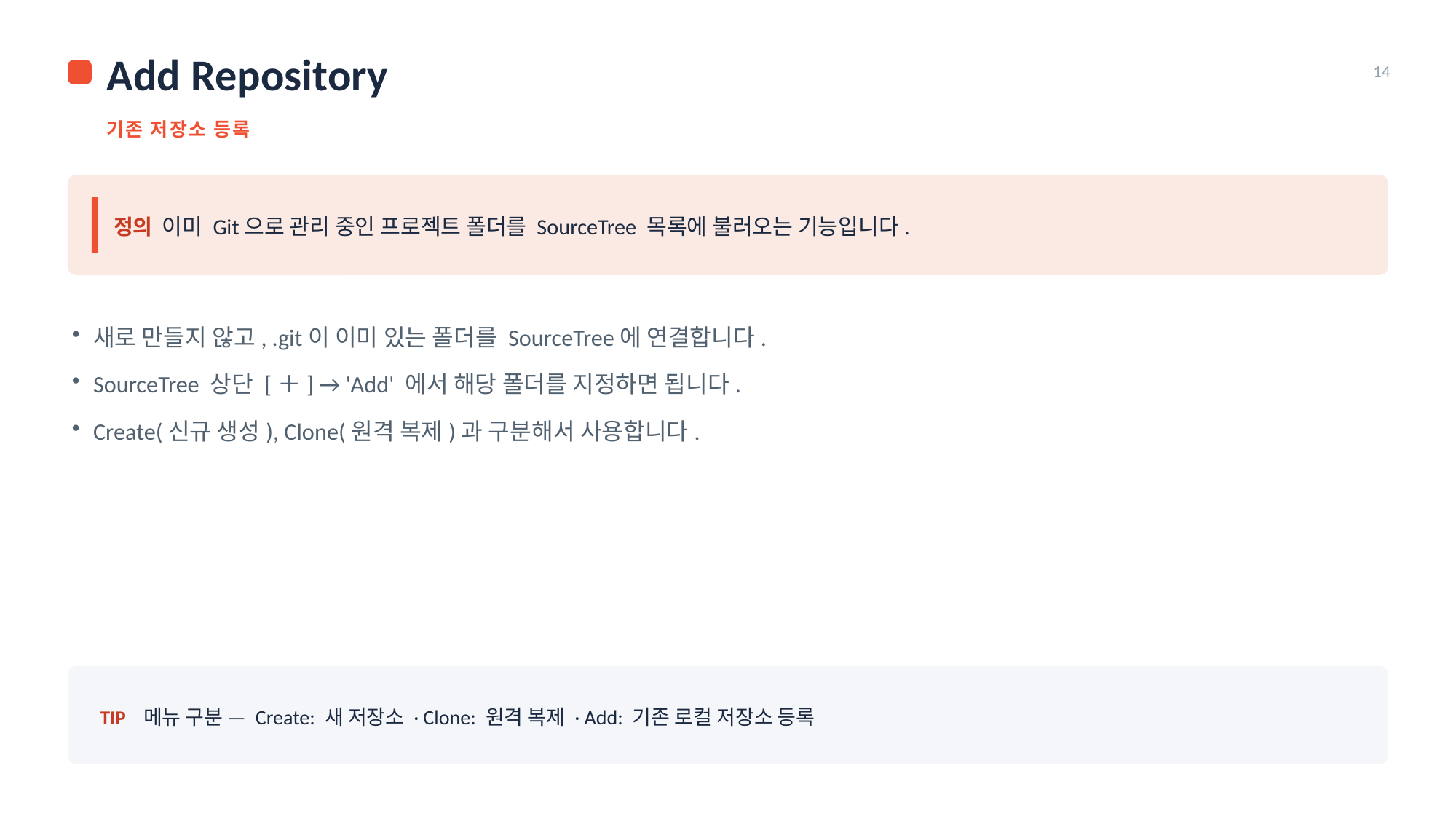

Add Repository
14

기존 저장소 등록

정의  이미 Git으로 관리 중인 프로젝트 폴더를 SourceTree 목록에 불러오는 기능입니다.

새로 만들지 않고, .git이 이미 있는 폴더를 SourceTree에 연결합니다.
SourceTree 상단 [＋] → 'Add' 에서 해당 폴더를 지정하면 됩니다.
Create(신규 생성), Clone(원격 복제)과 구분해서 사용합니다.

TIP   메뉴 구분 — Create: 새 저장소 · Clone: 원격 복제 · Add: 기존 로컬 저장소 등록